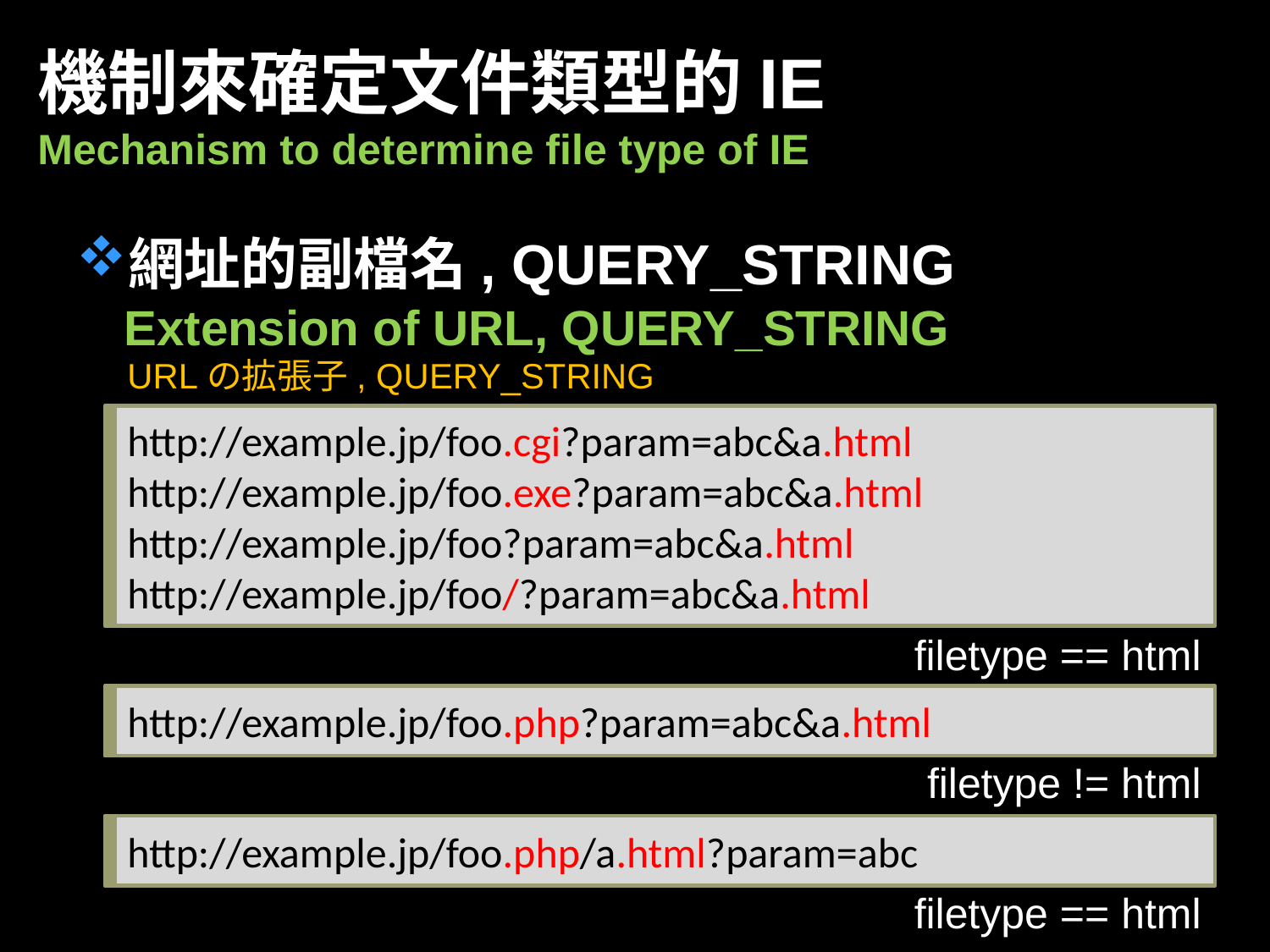

# 機制來確定文件類型的IE Mechanism to determine file type of IE
網址的副檔名, QUERY_STRING
Extension of URL, QUERY_STRING
URLの拡張子, QUERY_STRING

http://example.jp/foo.cgi?param=abc&a.html
http://example.jp/foo.exe?param=abc&a.html
http://example.jp/foo?param=abc&a.html
http://example.jp/foo/?param=abc&a.html
filetype == html

http://example.jp/foo.php?param=abc&a.html
filetype != html

http://example.jp/foo.php/a.html?param=abc
filetype == html